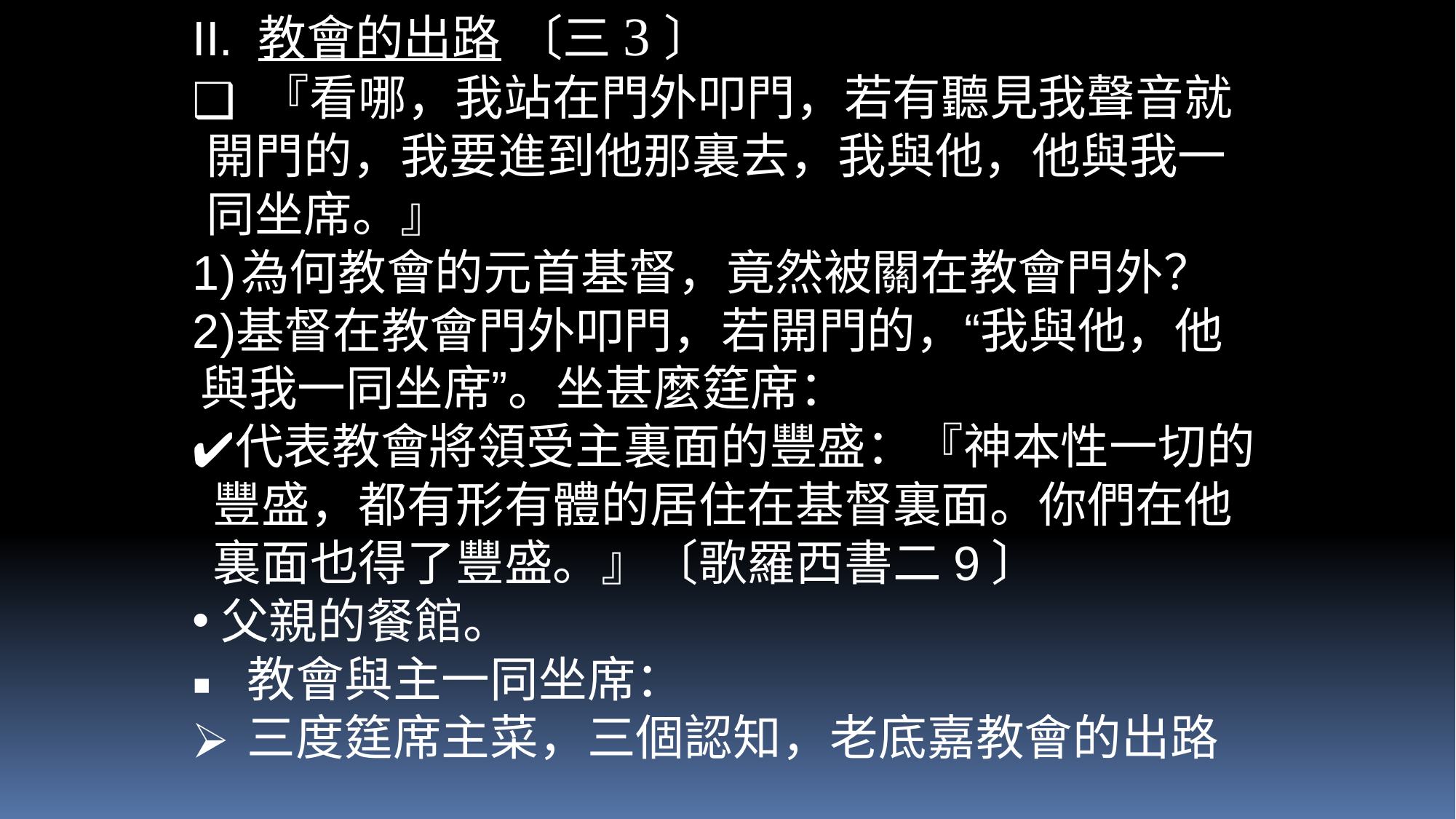

教會的出路 〔三3〕
 『看哪，我站在門外叩門，若有聽見我聲音就開門的，我要進到他那裏去，我與他，他與我一同坐席。』
為何教會的元首基督，竟然被關在教會門外？
基督在教會門外叩門，若開門的，“我與他，他與我一同坐席”。坐甚麼筳席：
代表教會將領受主裏面的豐盛：『神本性一切的豐盛，都有形有體的居住在基督裏面。你們在他裏面也得了豐盛。』〔歌羅西書二9〕
父親的餐館。
教會與主一同坐席：
三度筳席主菜，三個認知，老底嘉教會的出路